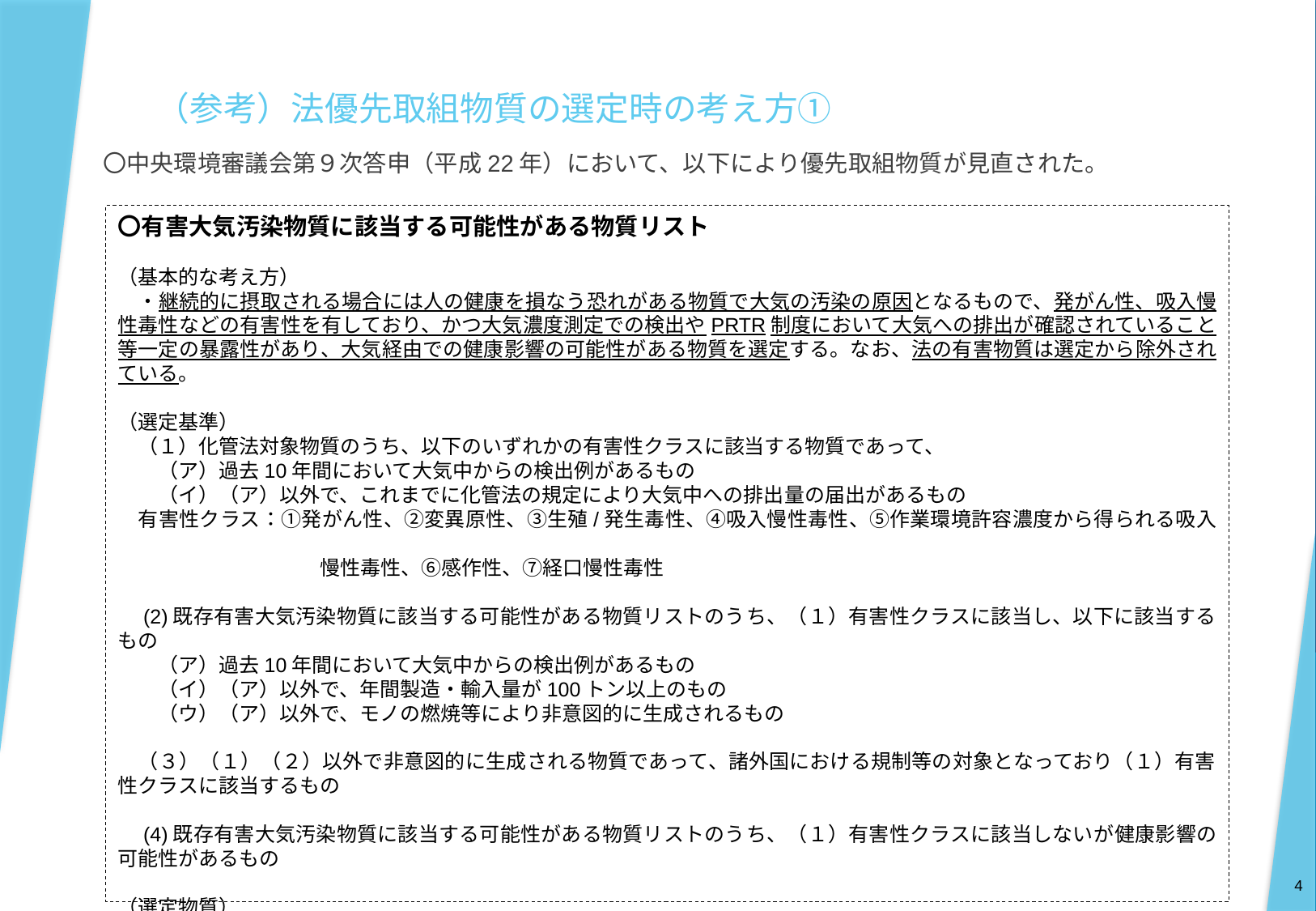

# （参考）法優先取組物質の選定時の考え方①
〇中央環境審議会第９次答申（平成22年）において、以下により優先取組物質が見直された。

〇有害大気汚染物質に該当する可能性がある物質リスト

（基本的な考え方）
　・継続的に摂取される場合には人の健康を損なう恐れがある物質で大気の汚染の原因となるもので、発がん性、吸入慢性毒性などの有害性を有しており、かつ大気濃度測定での検出やPRTR制度において大気への排出が確認されていること等一定の暴露性があり、大気経由での健康影響の可能性がある物質を選定する。なお、法の有害物質は選定から除外されている。

（選定基準）
　（１）化管法対象物質のうち、以下のいずれかの有害性クラスに該当する物質であって、
　　（ア）過去10年間において大気中からの検出例があるもの
　　（イ）（ア）以外で、これまでに化管法の規定により大気中への排出量の届出があるもの
　有害性クラス：①発がん性、②変異原性、③生殖/発生毒性、④吸入慢性毒性、⑤作業環境許容濃度から得られる吸入
　　　　　　　　　　慢性毒性、⑥感作性、⑦経口慢性毒性

　(2)既存有害大気汚染物質に該当する可能性がある物質リストのうち、（１）有害性クラスに該当し、以下に該当するもの
　　（ア）過去10年間において大気中からの検出例があるもの
　　（イ）（ア）以外で、年間製造・輸入量が100トン以上のもの
　　（ウ）（ア）以外で、モノの燃焼等により非意図的に生成されるもの

　（３）（１）（２）以外で非意図的に生成される物質であって、諸外国における規制等の対象となっており（１）有害性クラスに該当するもの

　(4)既存有害大気汚染物質に該当する可能性がある物質リストのうち、（１）有害性クラスに該当しないが健康影響の可能性があるもの

（選定物質）
　248物質

4